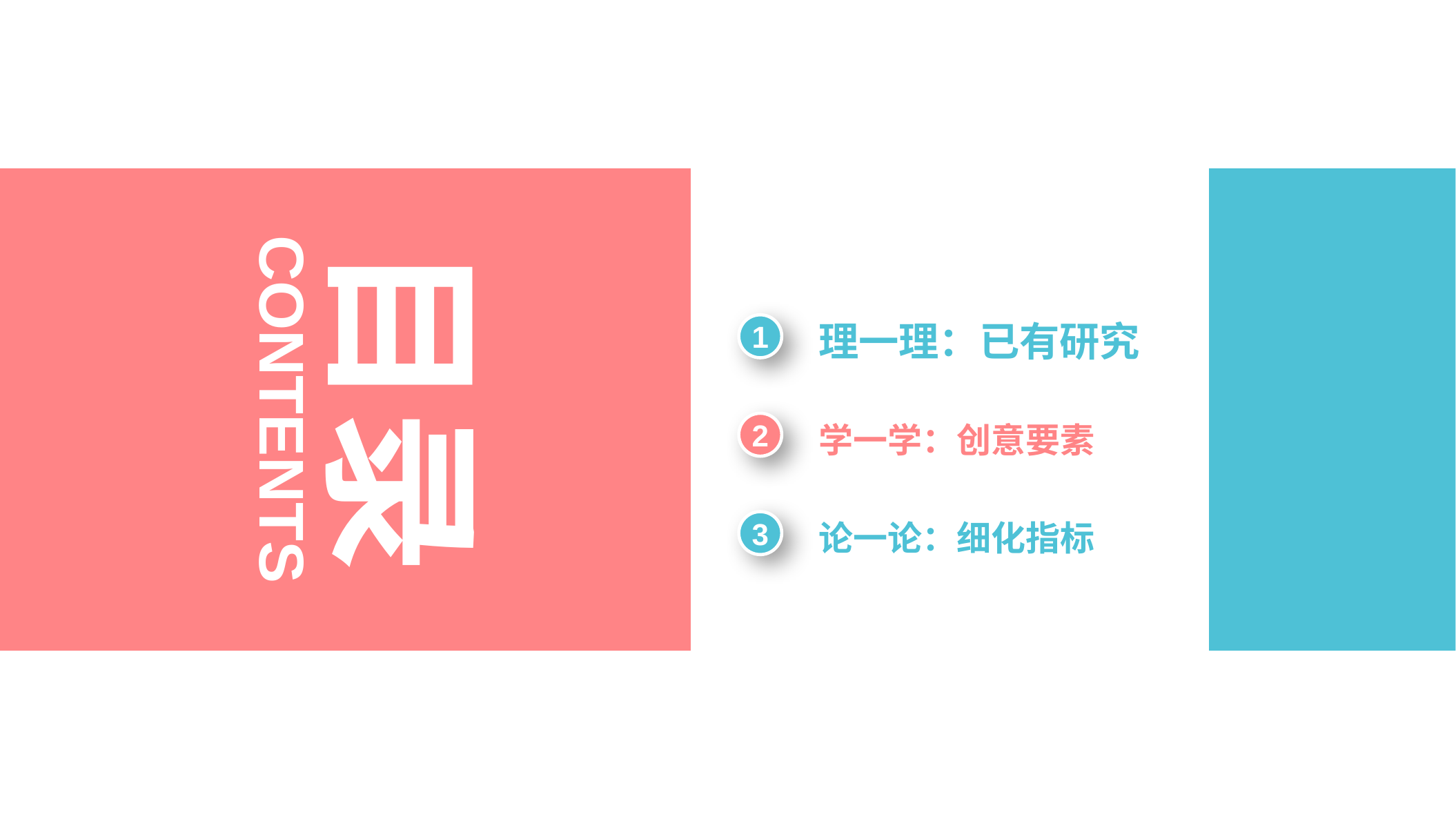

目录
1
理一理：已有研究
CONTENTS
2
学一学：创意要素
3
论一论：细化指标